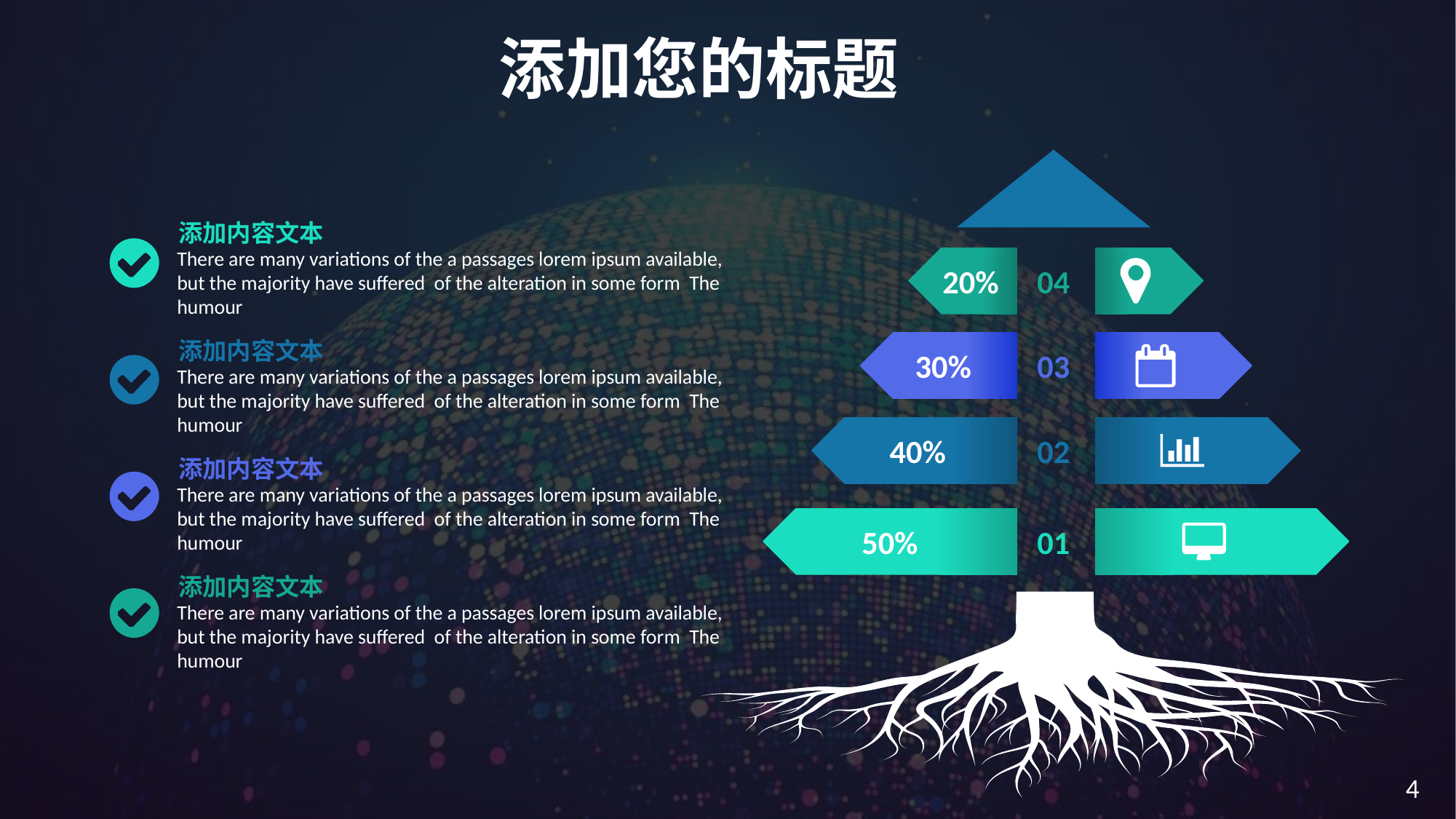

添加您的标题

添加内容文本
There are many variations of the a passages lorem ipsum available, but the majority have suffered  of the alteration in some form  The humour

20%

04

30%

添加内容文本
There are many variations of the a passages lorem ipsum available, but the majority have suffered  of the alteration in some form  The humour
03

40%

02
添加内容文本
There are many variations of the a passages lorem ipsum available, but the majority have suffered  of the alteration in some form  The humour

50%

01
添加内容文本
There are many variations of the a passages lorem ipsum available, but the majority have suffered  of the alteration in some form  The humour

4